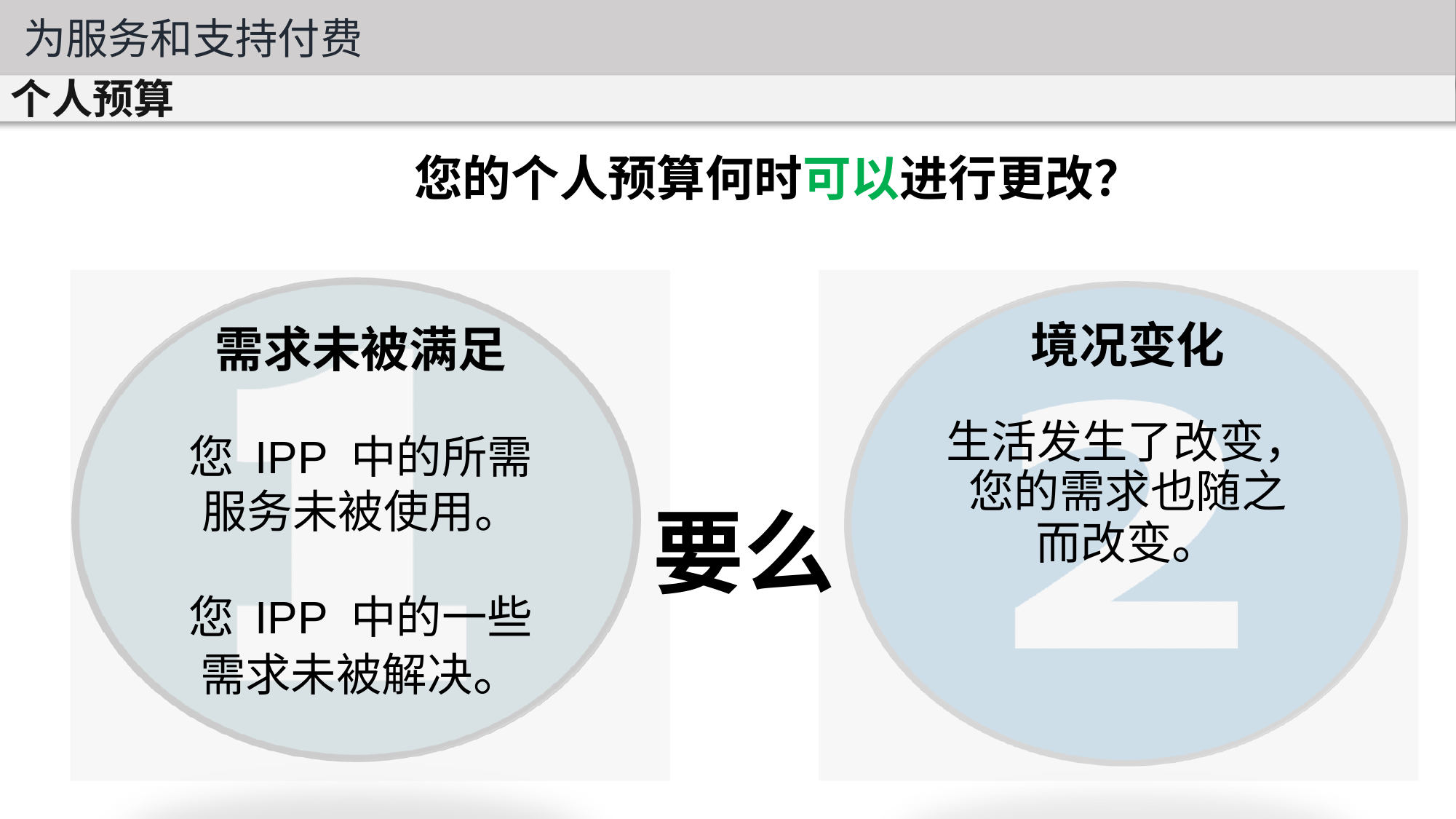

为服务和支持付费
个人预算
您的个人预算何时可以进行更改？

需求未被满足

您 IPP 中的所需
服务未被使用。

您 IPP 中的一些
需求未被解决。
境况变化

生活发生了改变，
您的需求也随之
而改变。
要么